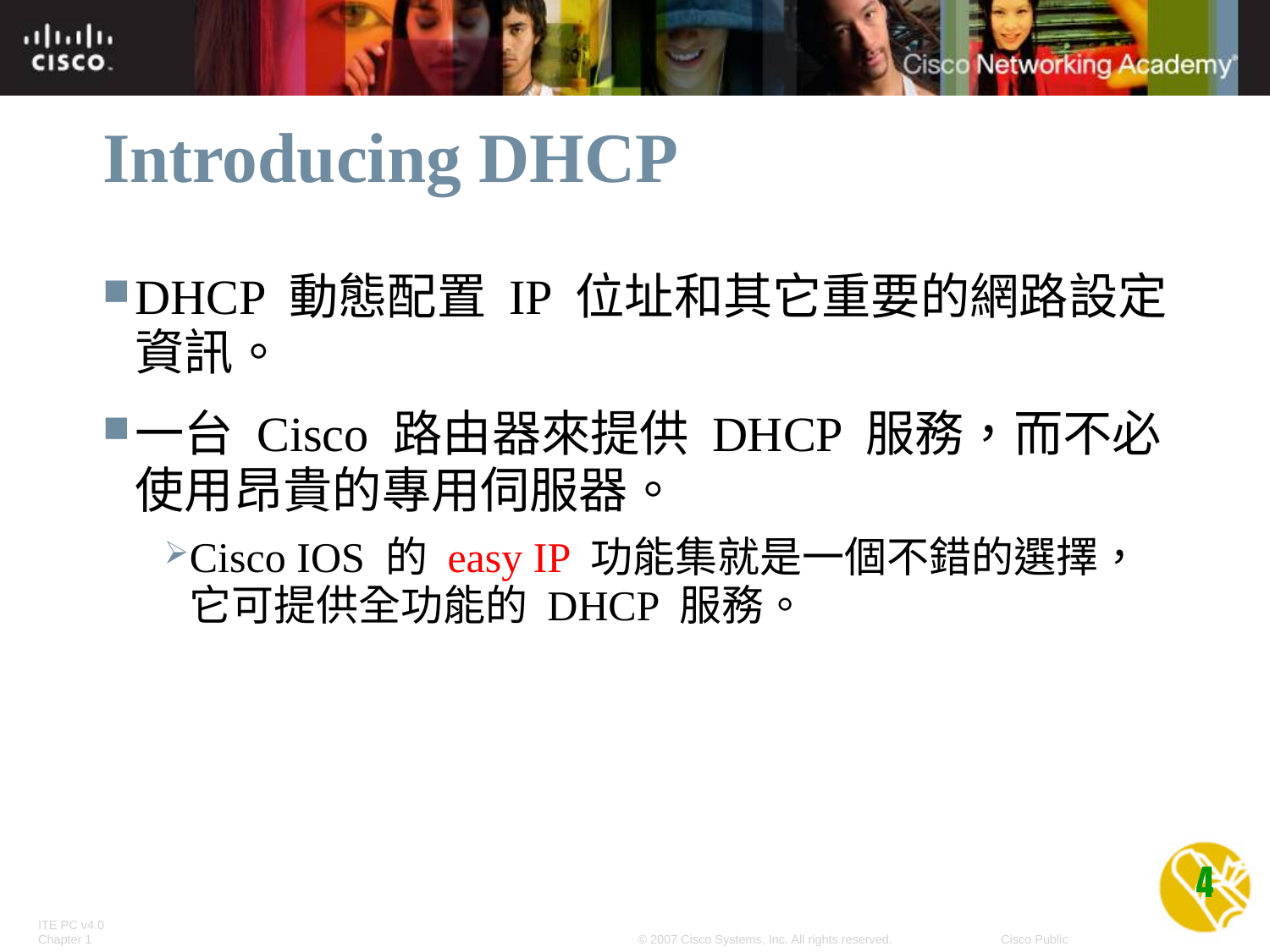

# Introducing DHCP
DHCP 動態配置 IP 位址和其它重要的網路設定資訊。
一台 Cisco 路由器來提供 DHCP 服務，而不必使用昂貴的專用伺服器。
Cisco IOS 的 easy IP 功能集就是一個不錯的選擇，它可提供全功能的 DHCP 服務。